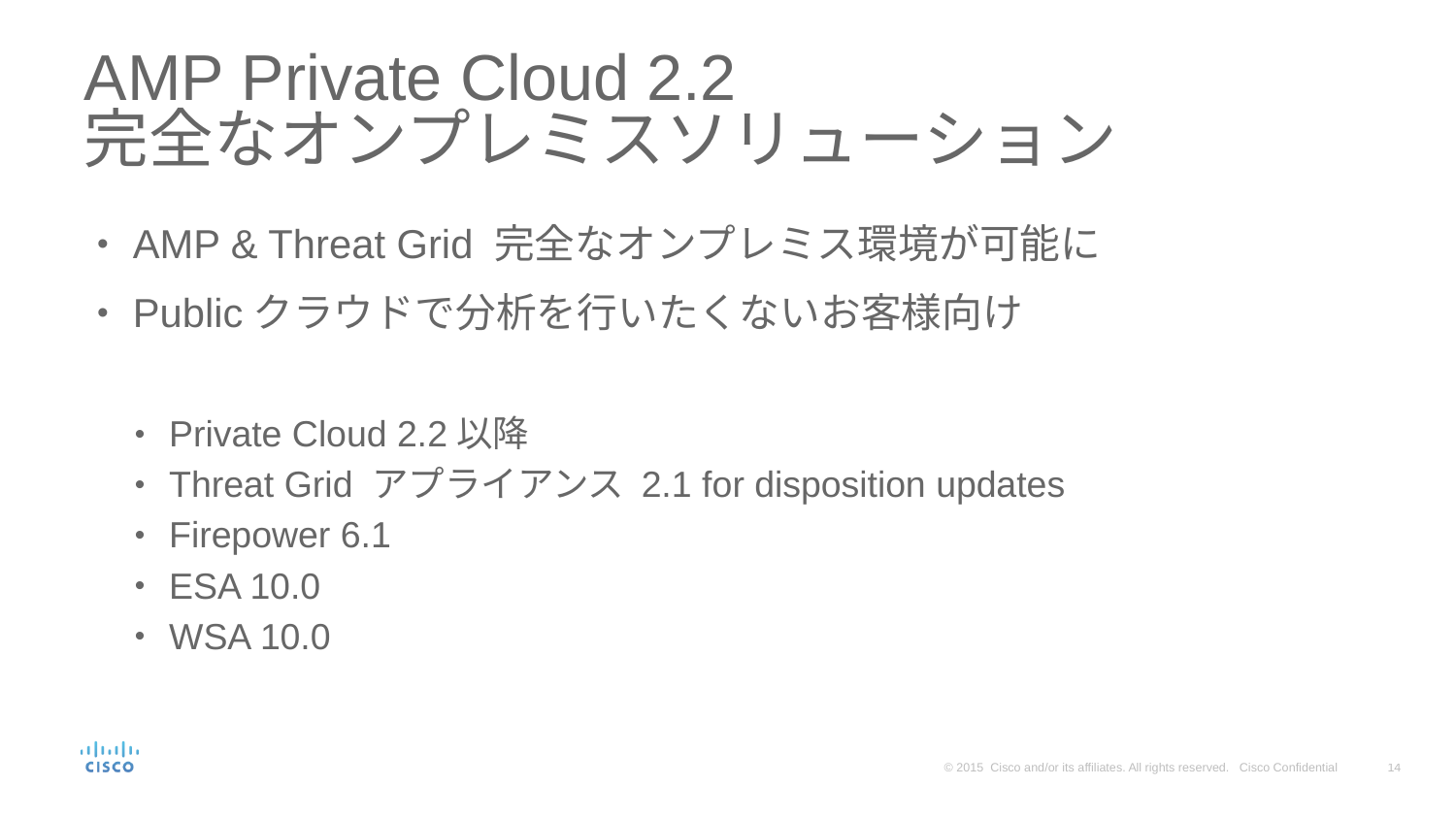

# AMP Private Cloud 2.2 完全なオンプレミスソリューション
AMP & Threat Grid 完全なオンプレミス環境が可能に
Publicクラウドで分析を行いたくないお客様向け

Private Cloud 2.2以降
Threat Grid アプライアンス 2.1 for disposition updates
Firepower 6.1
ESA 10.0
WSA 10.0